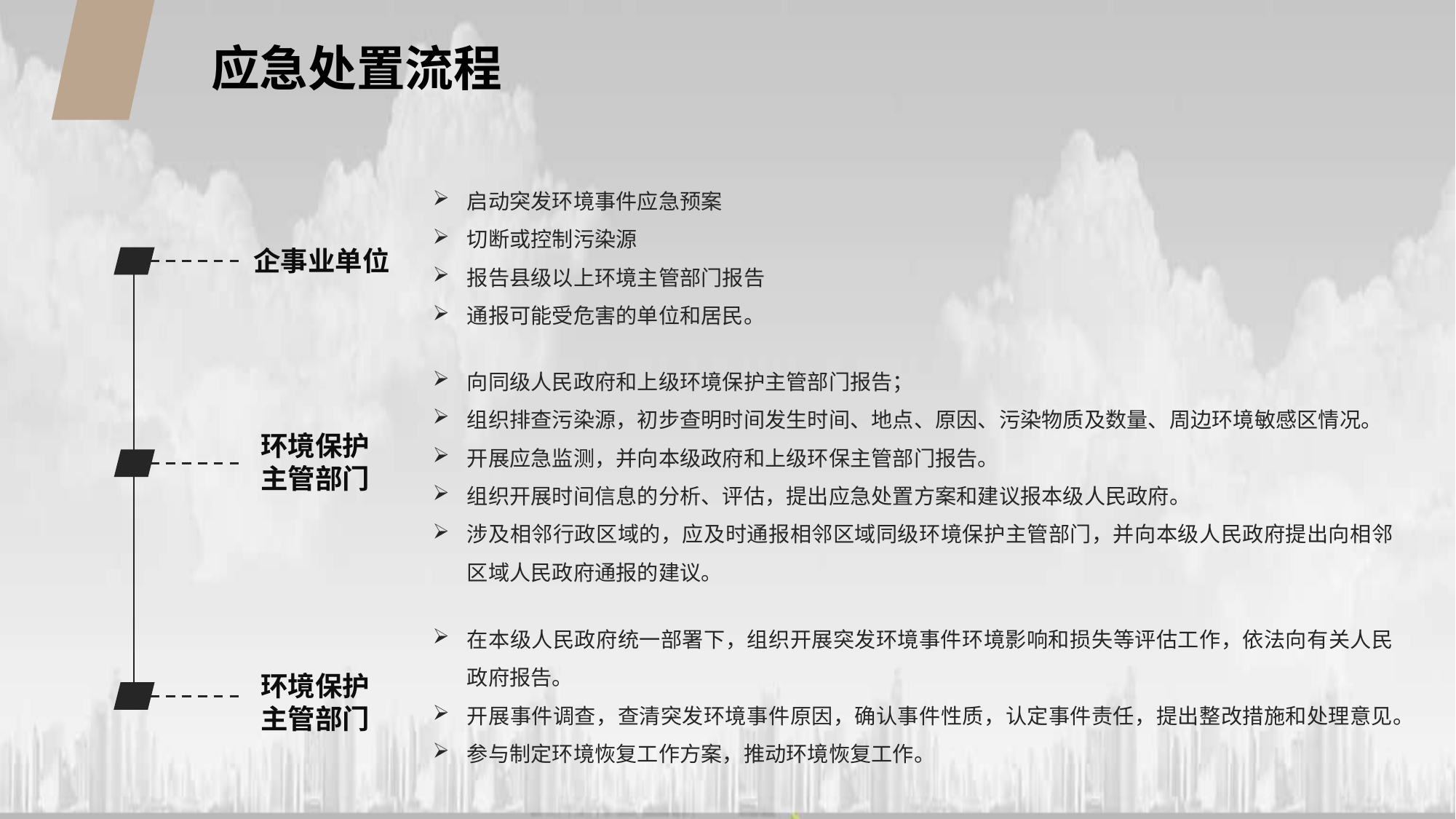

应急处置流程
启动突发环境事件应急预案
切断或控制污染源
报告县级以上环境主管部门报告
通报可能受危害的单位和居民。
企事业单位

向同级人民政府和上级环境保护主管部门报告；
组织排查污染源，初步查明时间发生时间、地点、原因、污染物质及数量、周边环境敏感区情况。
开展应急监测，并向本级政府和上级环保主管部门报告。
组织开展时间信息的分析、评估，提出应急处置方案和建议报本级人民政府。
涉及相邻行政区域的，应及时通报相邻区域同级环境保护主管部门，并向本级人民政府提出向相邻区域人民政府通报的建议。
环境保护主管部门

在本级人民政府统一部署下，组织开展突发环境事件环境影响和损失等评估工作，依法向有关人民政府报告。
开展事件调查，查清突发环境事件原因，确认事件性质，认定事件责任，提出整改措施和处理意见。
参与制定环境恢复工作方案，推动环境恢复工作。
环境保护主管部门